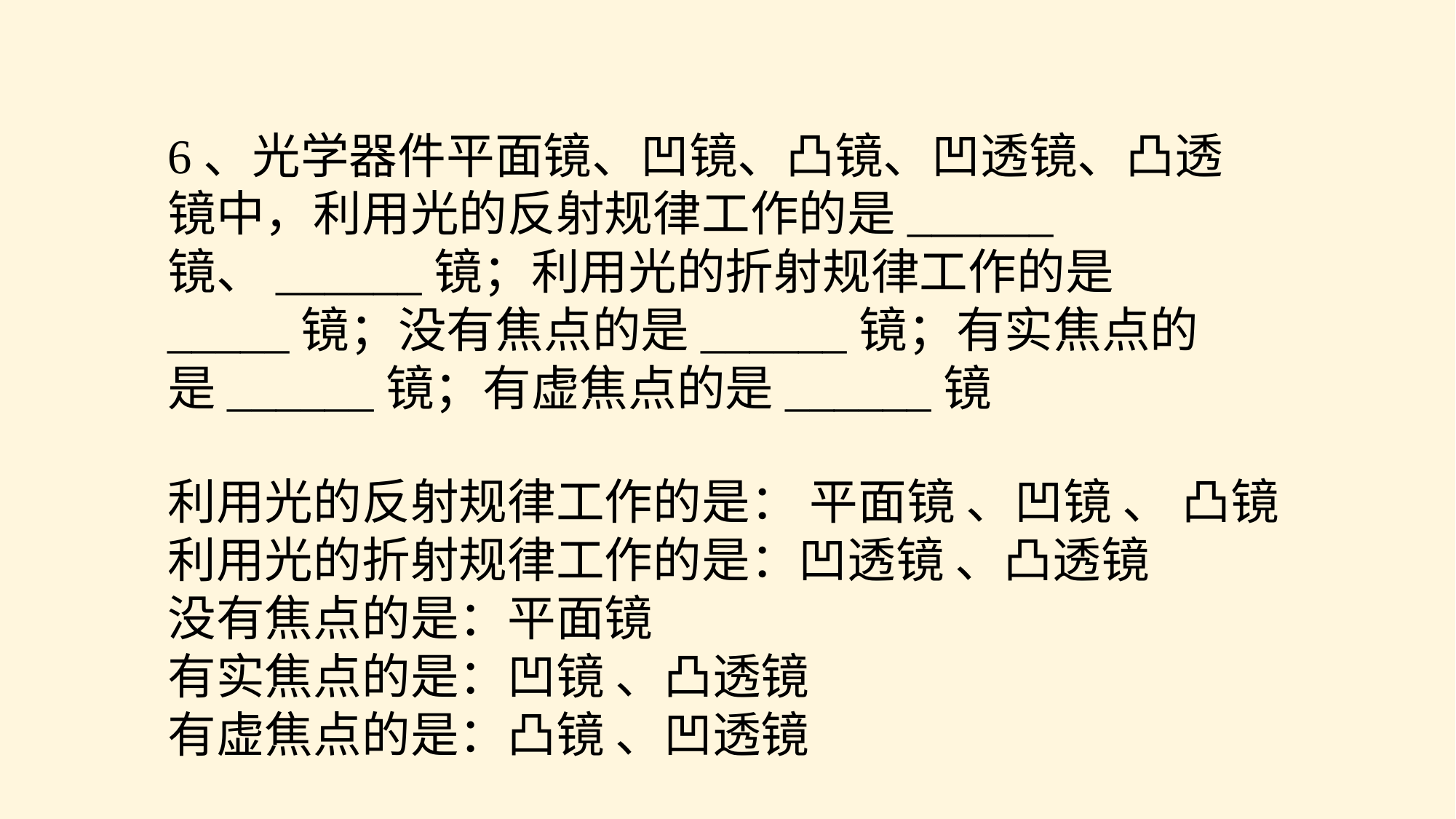

6、光学器件平面镜、凹镜、凸镜、凹透镜、凸透镜中，利用光的反射规律工作的是______镜、______镜；利用光的折射规律工作的是_____镜；没有焦点的是______镜；有实焦点的是______镜；有虚焦点的是______镜
利用光的反射规律工作的是： 平面镜 、凹镜 、 凸镜
利用光的折射规律工作的是：凹透镜 、凸透镜
没有焦点的是：平面镜
有实焦点的是：凹镜 、凸透镜
有虚焦点的是：凸镜 、凹透镜